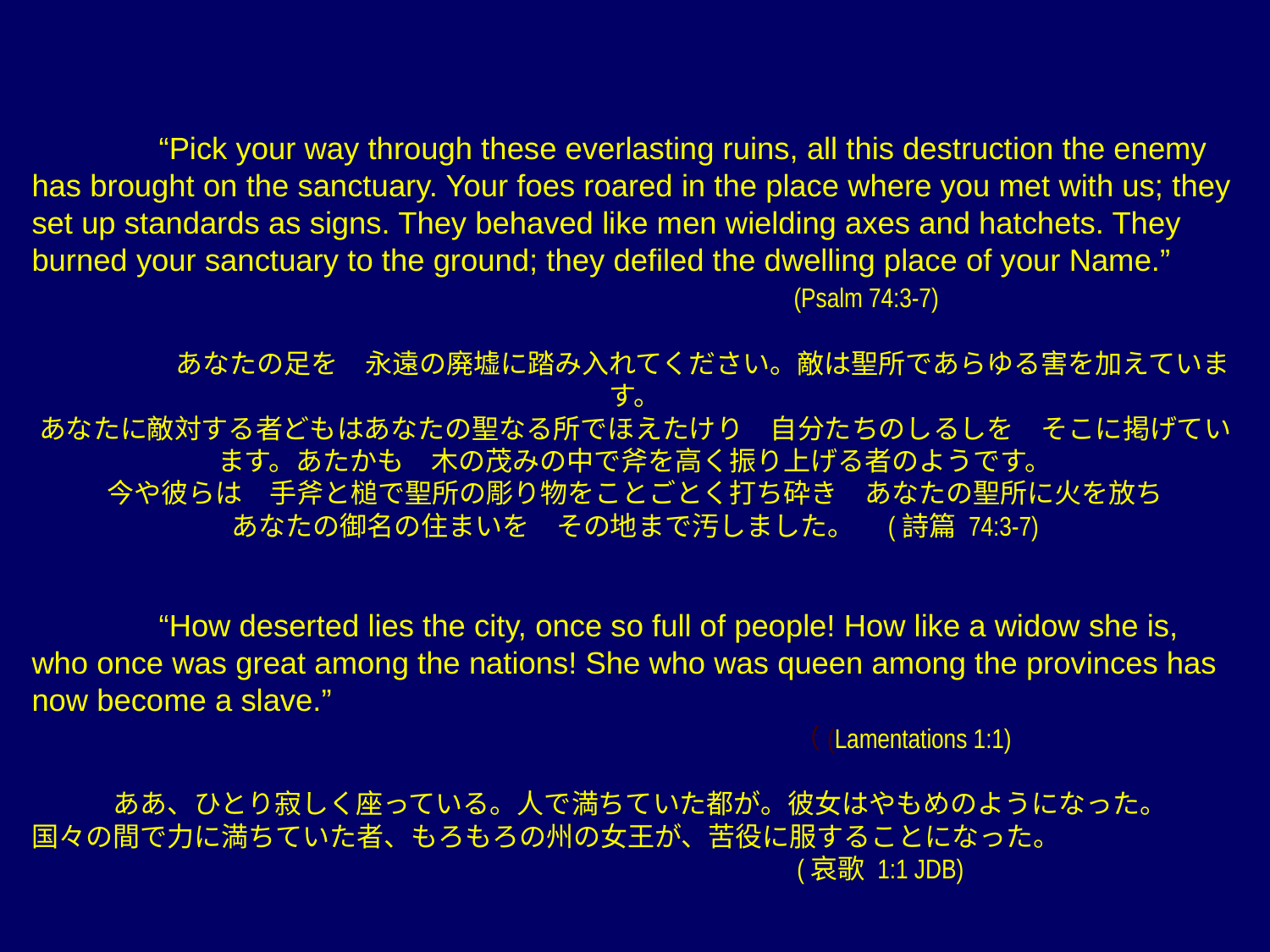

“Pick your way through these everlasting ruins, all this destruction the enemy has brought on the sanctuary. Your foes roared in the place where you met with us; they set up standards as signs. They behaved like men wielding axes and hatchets. They burned your sanctuary to the ground; they defiled the dwelling place of your Name.”
						(Psalm 74:3-7)

　　　　　あなたの足を　永遠の廃墟に踏み入れてください。敵は聖所であらゆる害を加えています。
あなたに敵対する者どもはあなたの聖なる所でほえたけり　自分たちのしるしを　そこに掲げています。あたかも　木の茂みの中で斧を高く振り上げる者のようです。
今や彼らは　手斧と槌で聖所の彫り物をことごとく打ち砕き　あなたの聖所に火を放ち
あなたの御名の住まいを　その地まで汚しました。　(詩篇 74:3-7)
	“How deserted lies the city, once so full of people! How like a widow she is, who once was great among the nations! She who was queen among the provinces has now become a slave.”
						（(Lamentations 1:1)

　　　ああ、ひとり寂しく座っている。人で満ちていた都が。彼女はやもめのようになった。
国々の間で力に満ちていた者、もろもろの州の女王が、苦役に服することになった。
　　　　　　　　　　　　　　　　　　　　　　　　　　　　(哀歌 1:1 JDB)